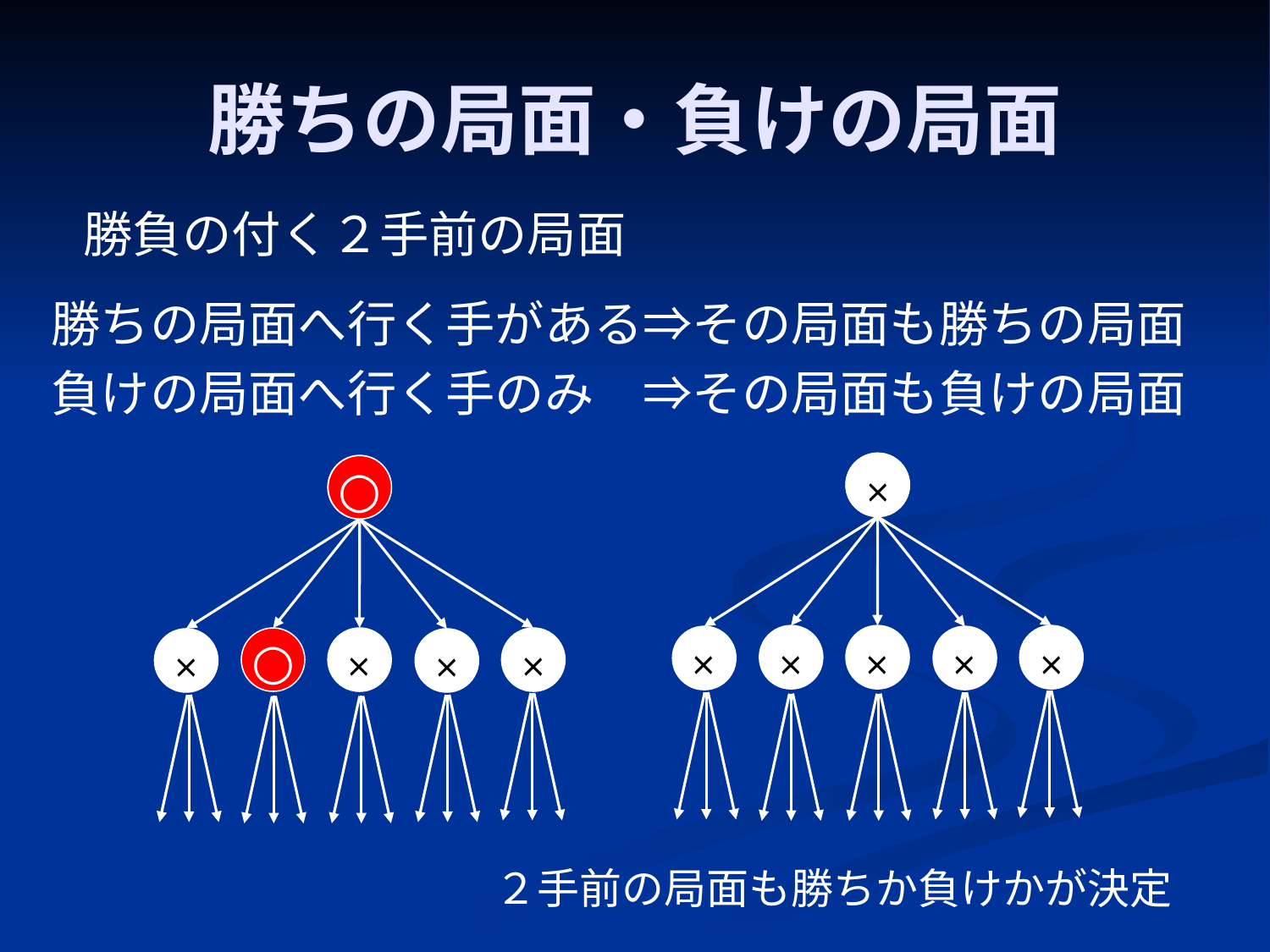

# 勝ちの局面・負けの局面
勝負の付く２手前の局面
勝ちの局面へ行く手がある⇒その局面も勝ちの局面
負けの局面へ行く手のみ　⇒その局面も負けの局面

×

○
×
×
×
×
×
○
×
×
×
×
２手前の局面も勝ちか負けかが決定